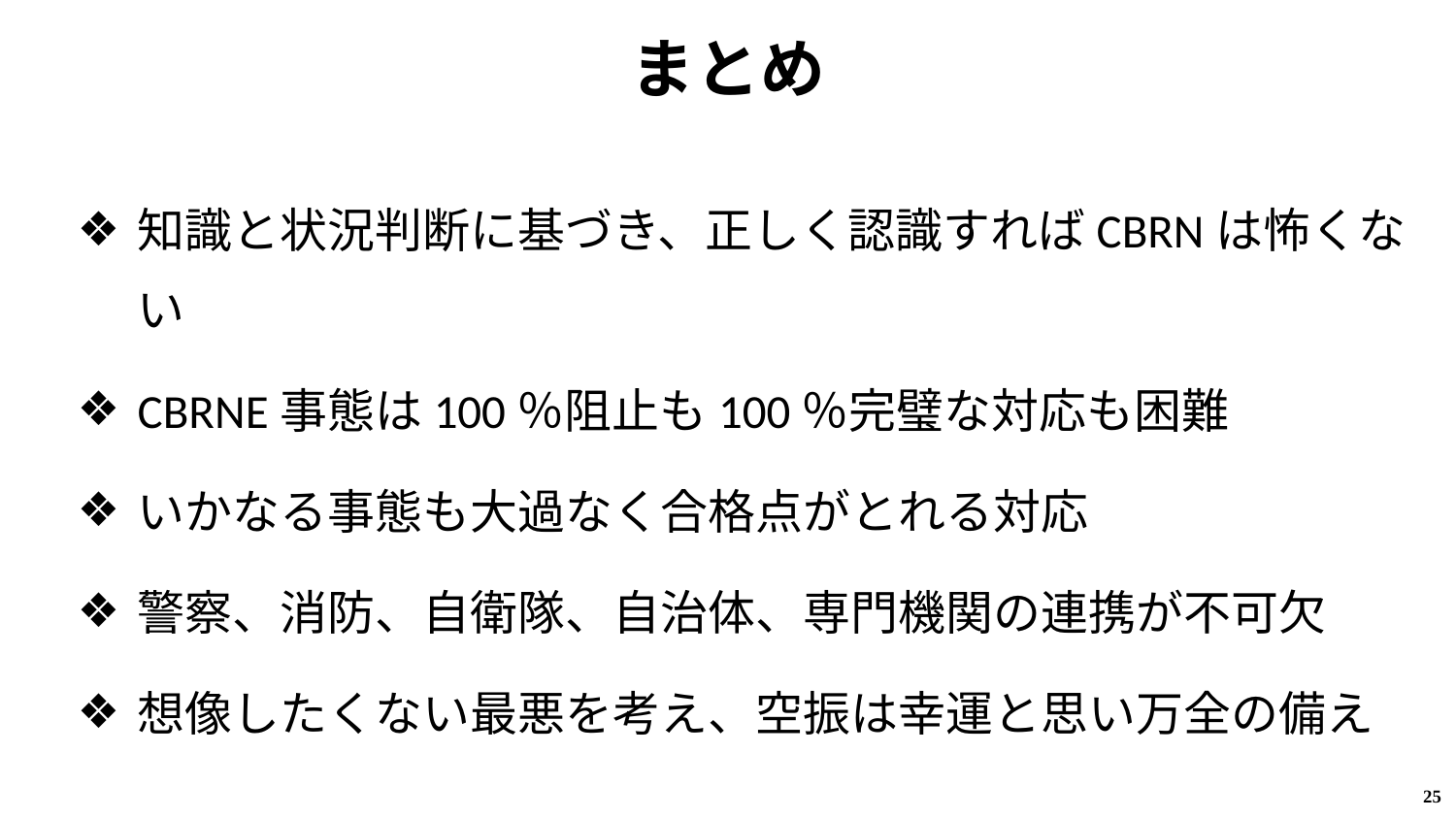

# まとめ
知識と状況判断に基づき、正しく認識すればCBRNは怖くない
CBRNE事態は100％阻止も100％完璧な対応も困難
いかなる事態も大過なく合格点がとれる対応
警察、消防、自衛隊、自治体、専門機関の連携が不可欠
想像したくない最悪を考え、空振は幸運と思い万全の備え

25